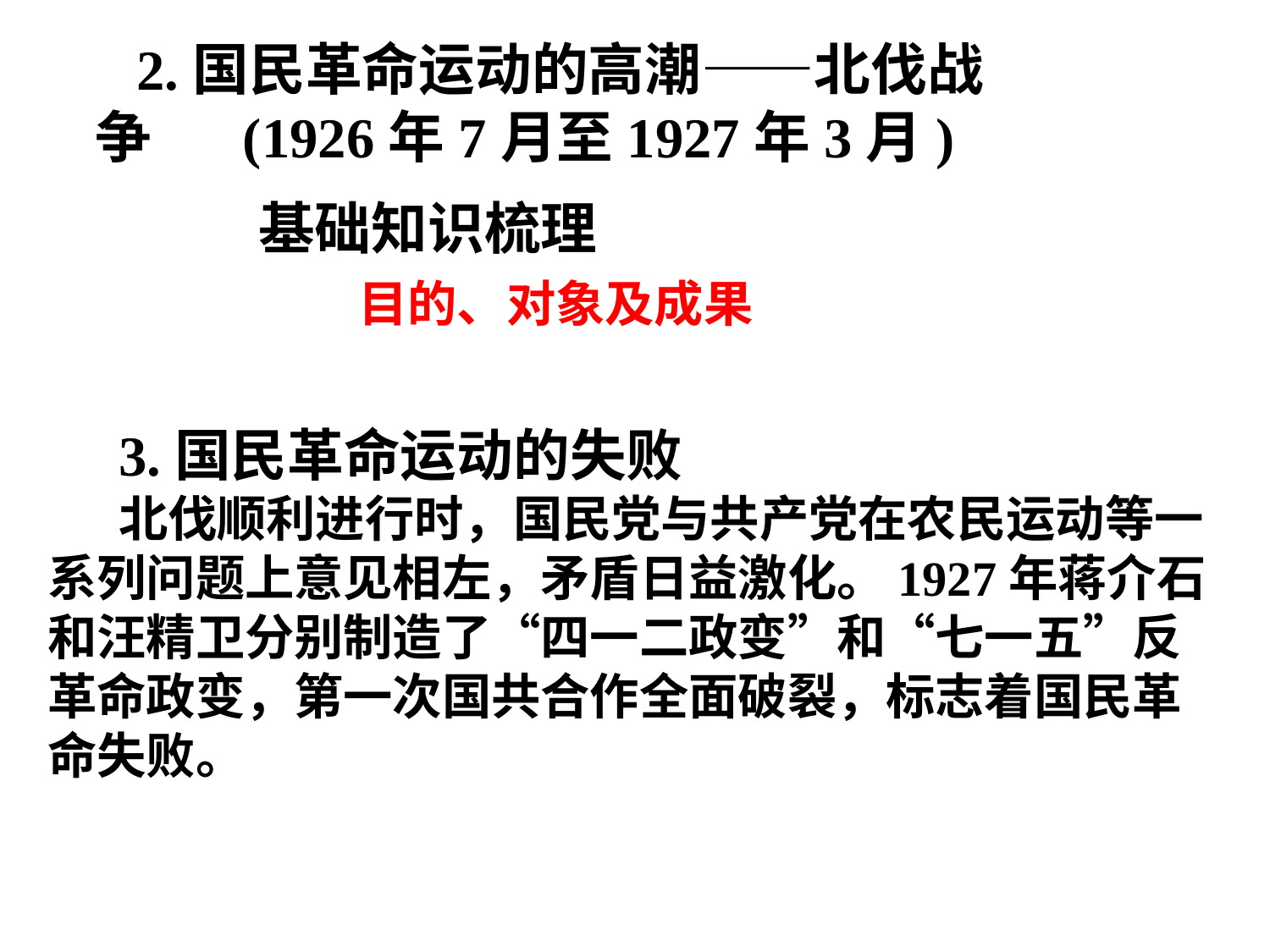

2.国民革命运动的高潮——北伐战争      (1926年7月至1927年3月)
基础知识梳理
目的、对象及成果
3.国民革命运动的失败
北伐顺利进行时，国民党与共产党在农民运动等一系列问题上意见相左，矛盾日益激化。1927年蒋介石和汪精卫分别制造了“四一二政变”和“七一五”反革命政变，第一次国共合作全面破裂，标志着国民革命失败。